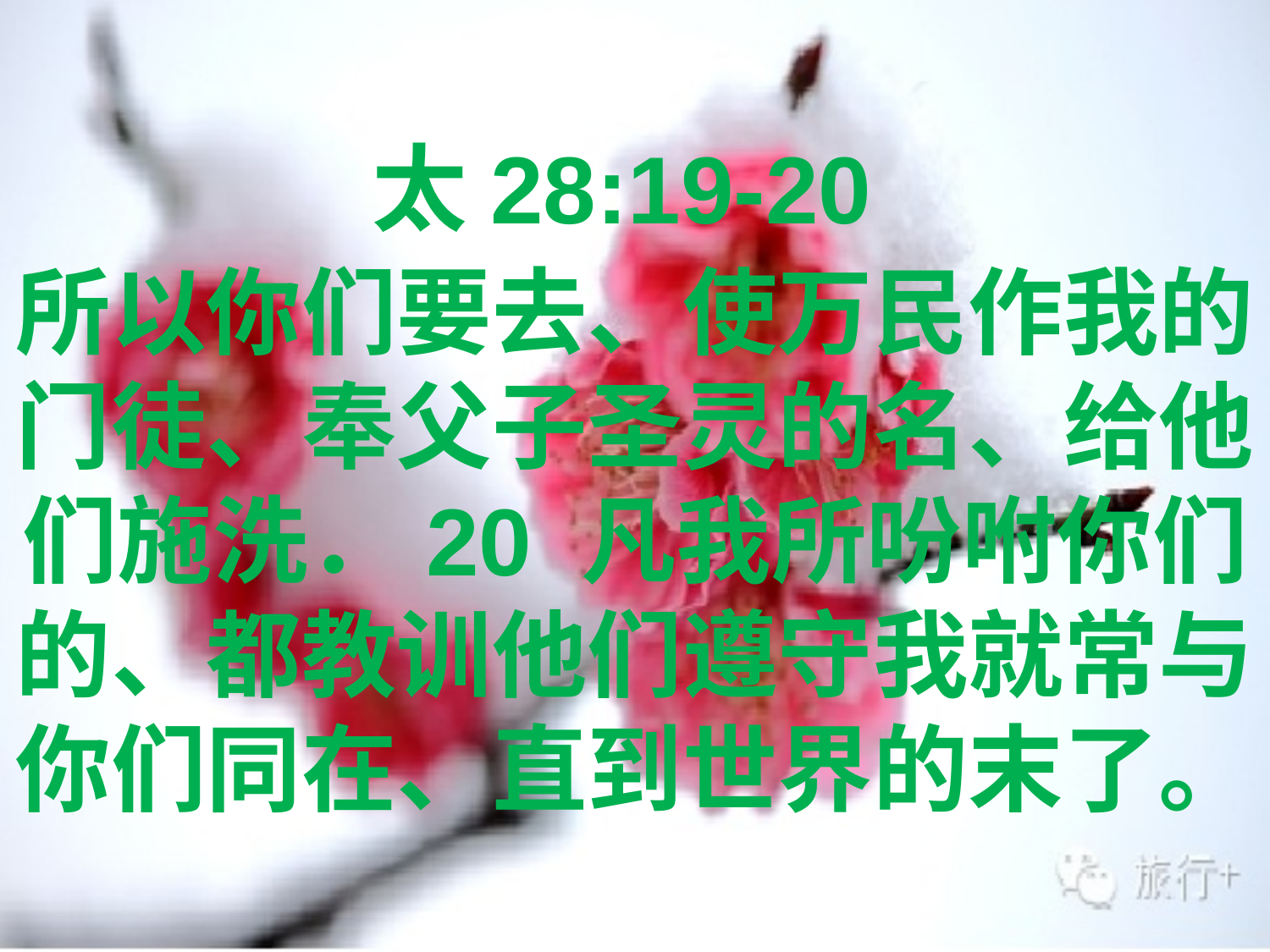

太28:19-20
所以你们要去、使万民作我的门徒、奉父子圣灵的名、给他们施洗．20 凡我所吩咐你们的、都教训他们遵守我就常与你们同在、直到世界的末了。